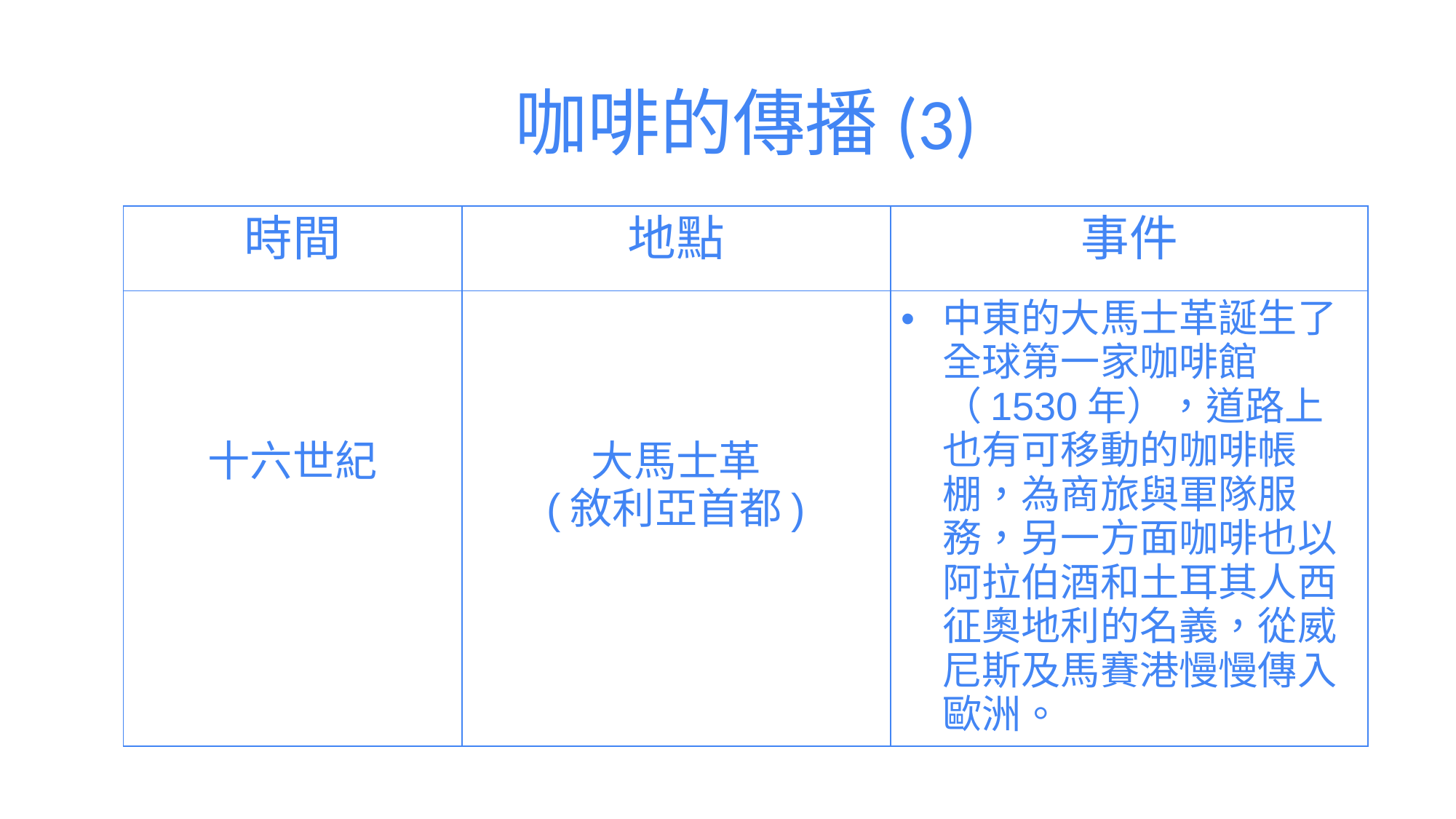

# 咖啡的傳播(3)
| 時間 | 地點 | 事件 |
| --- | --- | --- |
| 十六世紀 | 大馬士革 (敘利亞首都) | 中東的大馬士革誕生了全球第一家咖啡館（1530年），道路上也有可移動的咖啡帳棚，為商旅與軍隊服務，另一方面咖啡也以阿拉伯酒和土耳其人西征奧地利的名義，從威尼斯及馬賽港慢慢傳入歐洲。 |